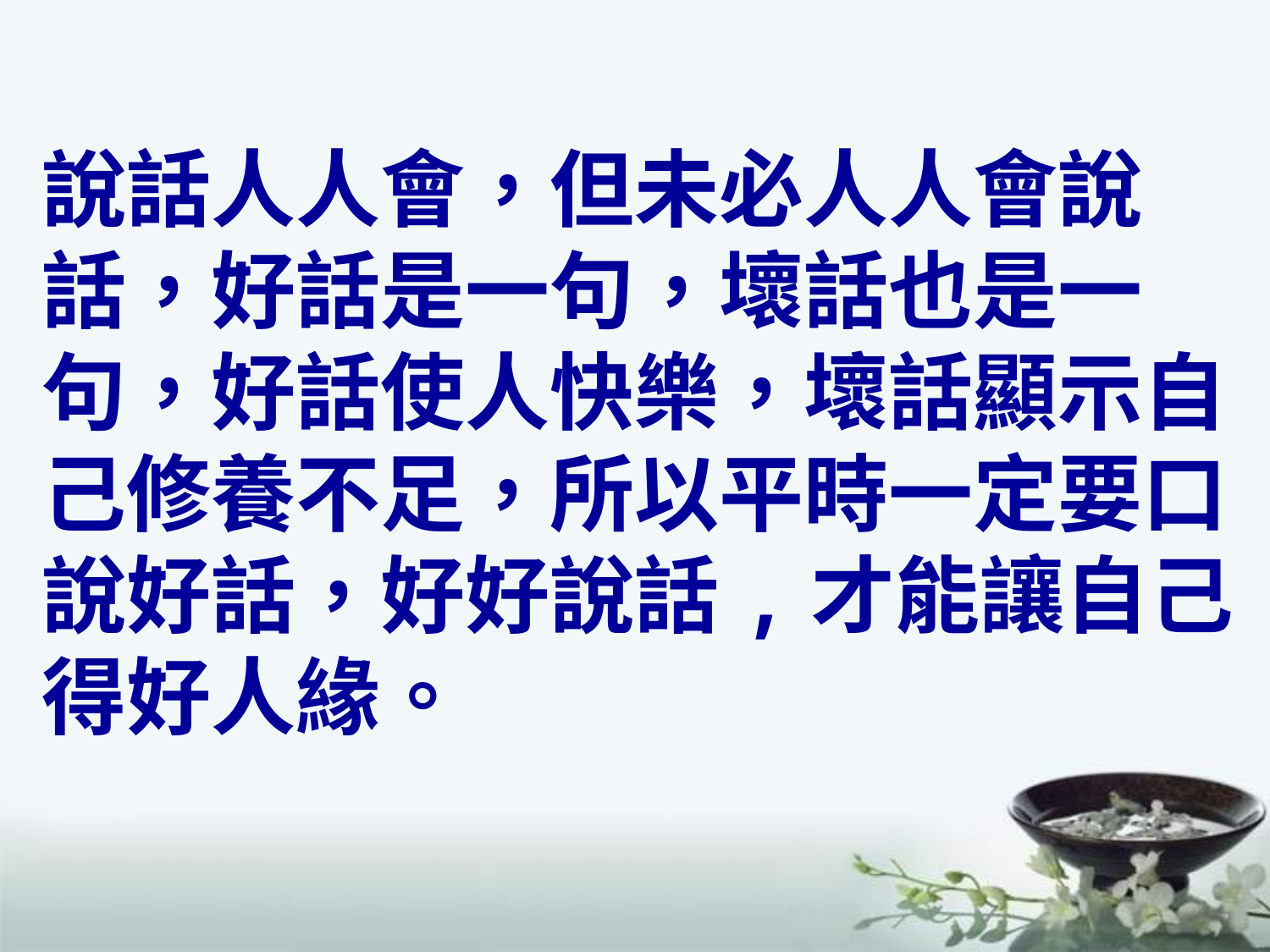

# 說話人人會，但未必人人會說話，好話是一句，壞話也是一句，好話使人快樂，壞話顯示自己修養不足，所以平時一定要口說好話，好好說話,才能讓自己得好人緣。